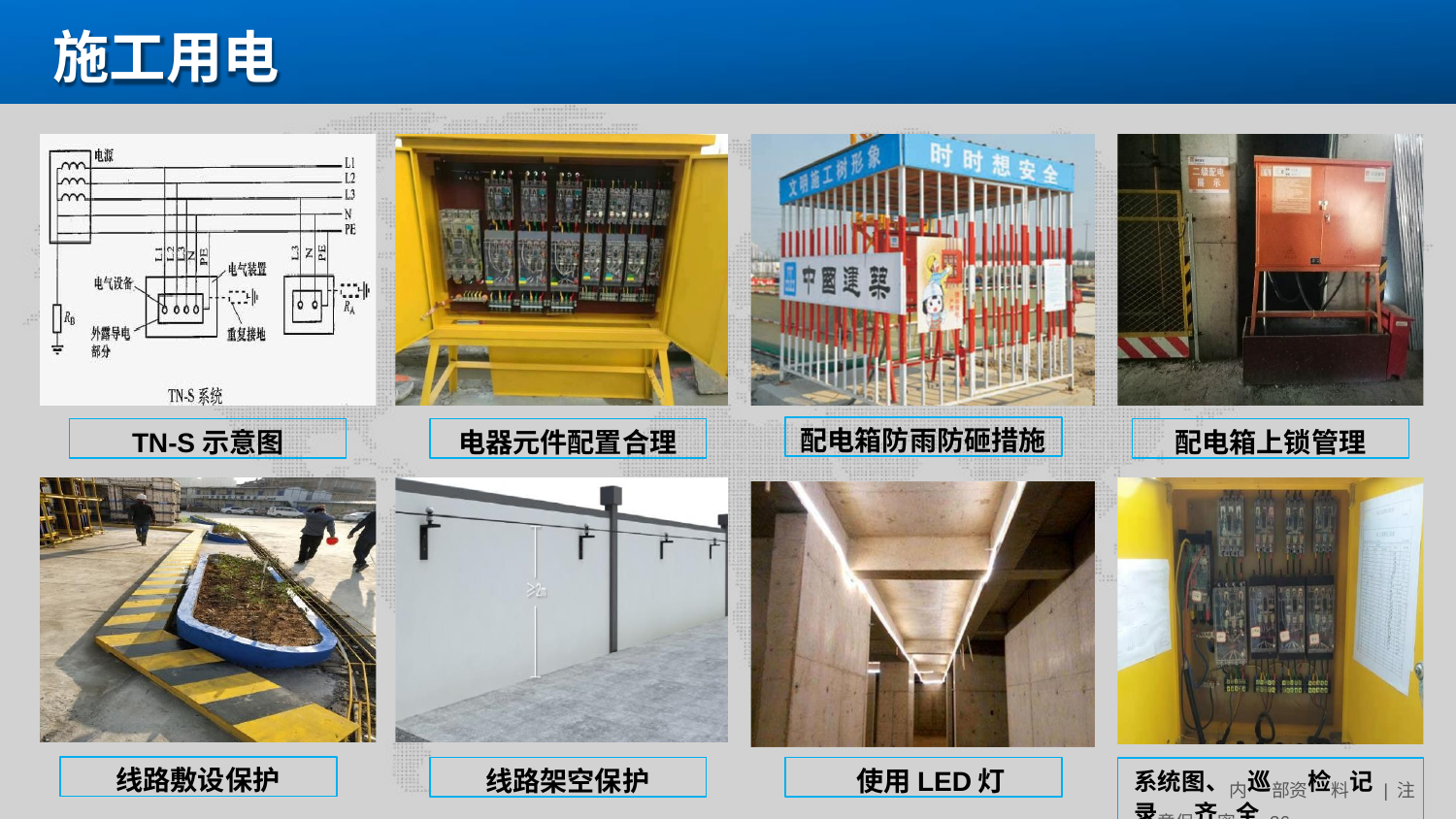

# 施工用电

配电箱防雨防砸措施
TN-S示意图
电器元件配置合理
配电箱上锁管理

线路敷设保护
线路架空保护
使用LED灯
系统图、内巡部资检料记| 注录意保齐密全36